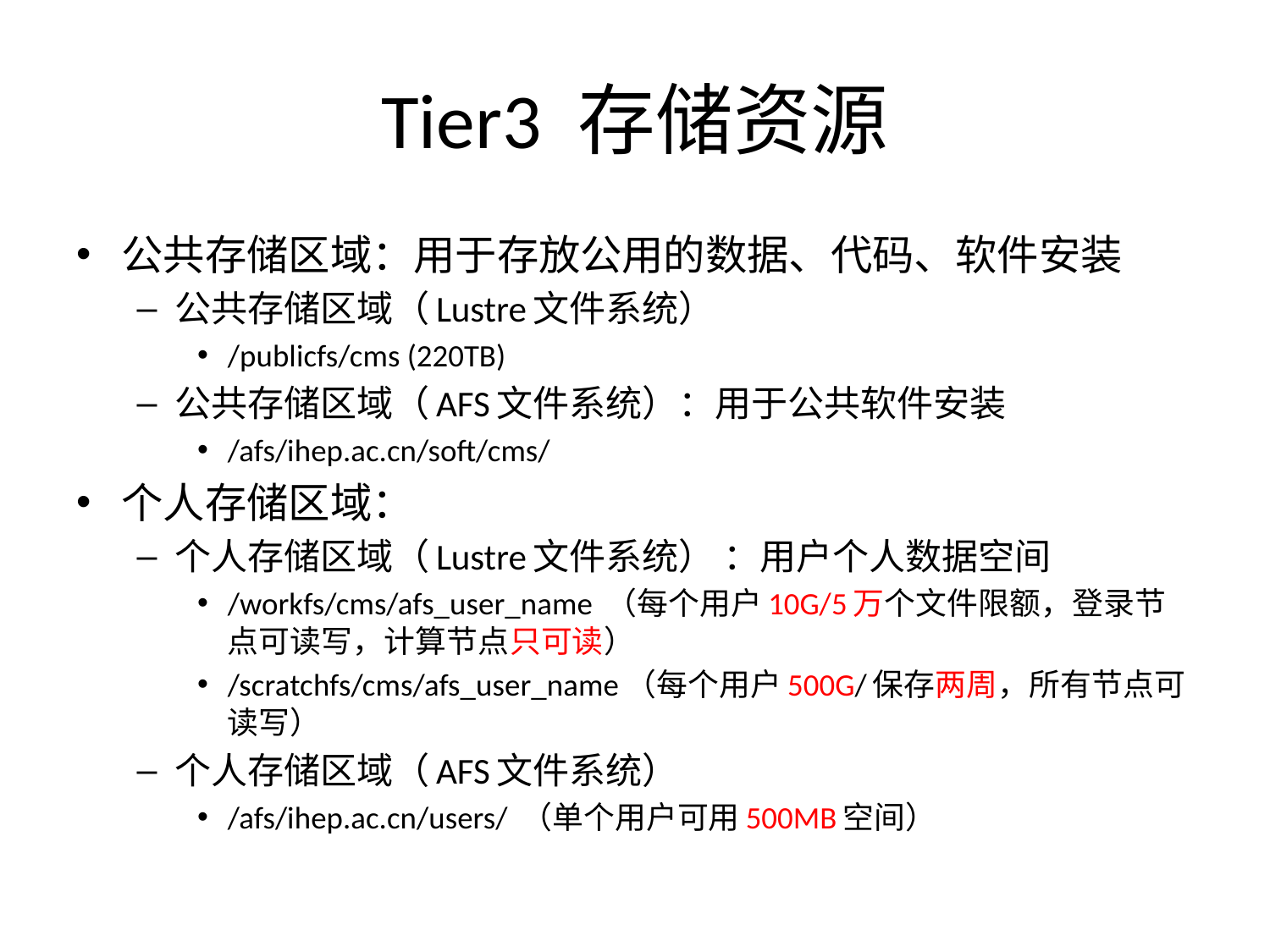

# Tier3 存储资源
公共存储区域：用于存放公用的数据、代码、软件安装
公共存储区域（Lustre文件系统）
/publicfs/cms (220TB)
公共存储区域（AFS文件系统）：用于公共软件安装
/afs/ihep.ac.cn/soft/cms/
个人存储区域：
个人存储区域（Lustre文件系统） ：用户个人数据空间
/workfs/cms/afs_user_name （每个用户10G/5万个文件限额，登录节点可读写，计算节点只可读）
/scratchfs/cms/afs_user_name（每个用户500G/保存两周，所有节点可读写）
个人存储区域（AFS文件系统）
/afs/ihep.ac.cn/users/ （单个用户可用500MB空间）